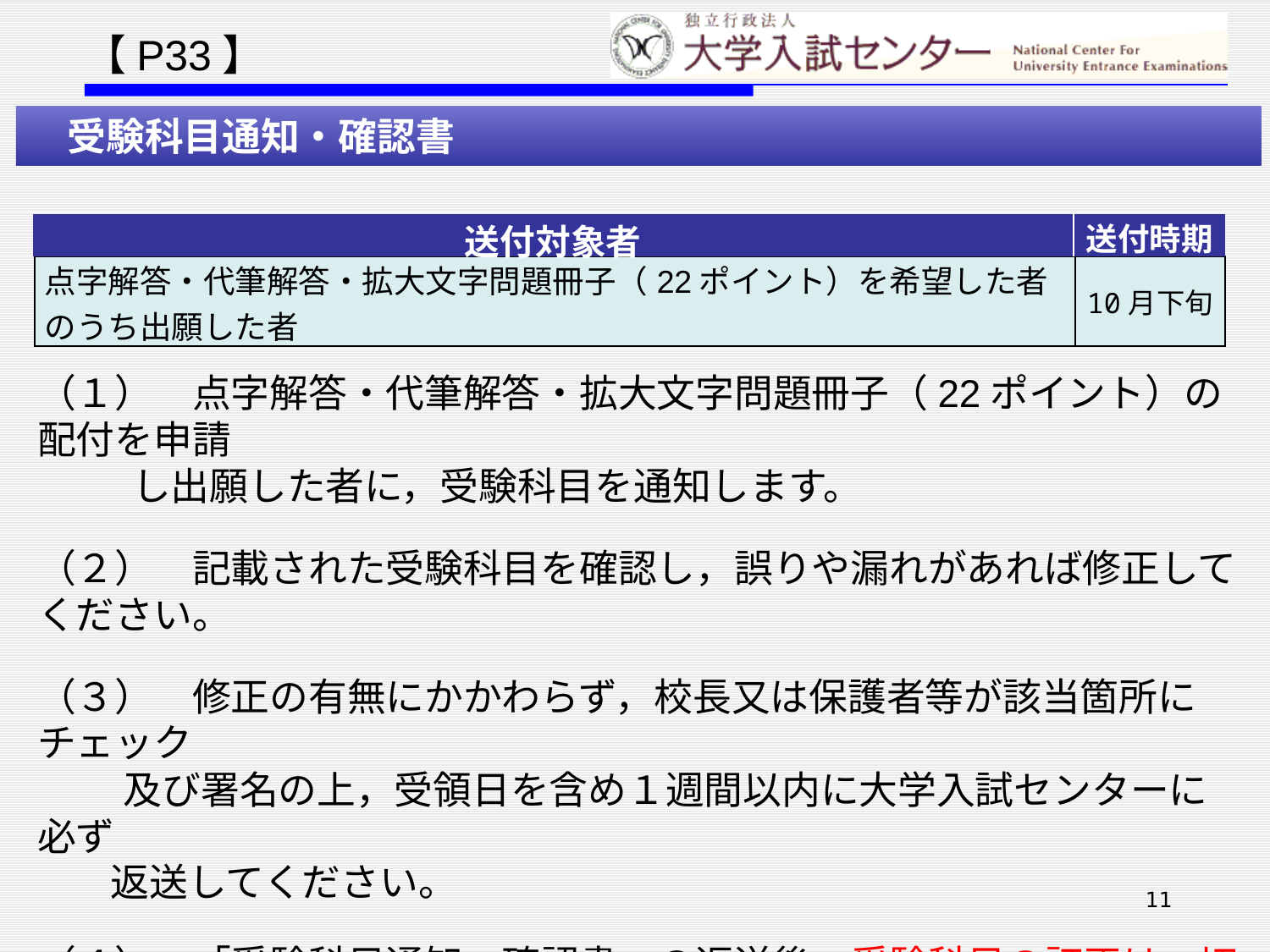

【P33】
　受験科目通知・確認書
| 送付対象者 | 送付時期 |
| --- | --- |
| 点字解答・代筆解答・拡大文字問題冊子（22ポイント）を希望した者のうち出願した者 | 10月下旬 |
| --- | --- |
（１）　点字解答・代筆解答・拡大文字問題冊子（22ポイント）の配付を申請
　　  し出願した者に，受験科目を通知します。

（２）　記載された受験科目を確認し，誤りや漏れがあれば修正してください。

（３）　修正の有無にかかわらず，校長又は保護者等が該当箇所にチェック
　　 及び署名の上，受領日を含め１週間以内に大学入試センターに必ず
　    返送してください。

（４）　「受験科目通知・確認書」の返送後，受験科目の訂正は一切受け付
　　 けることができません。

11